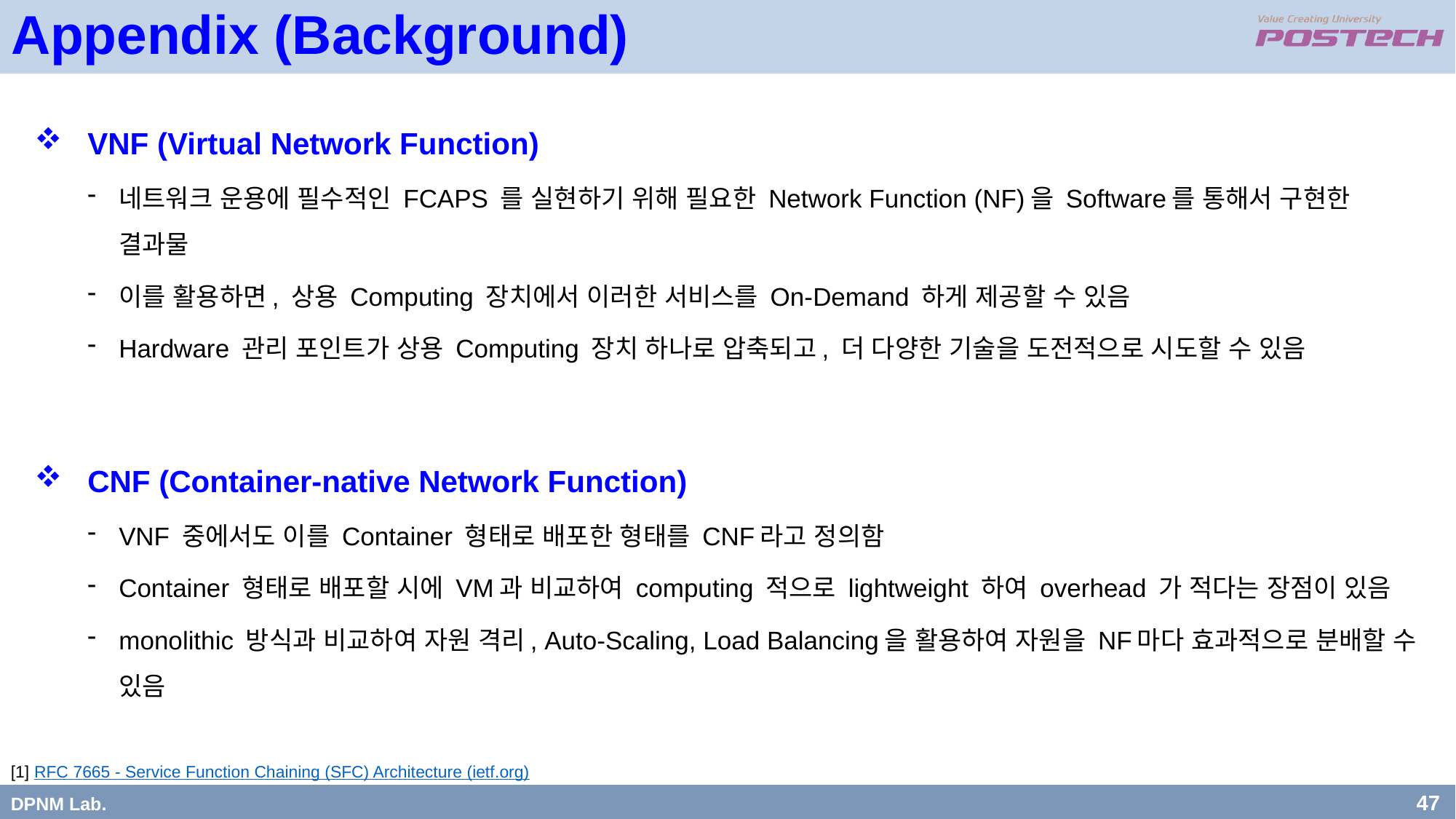

Appendix (Background)
VNF (Virtual Network Function)
네트워크 운용에 필수적인 FCAPS 를 실현하기 위해 필요한 Network Function (NF)을 Software를 통해서 구현한 결과물
이를 활용하면, 상용 Computing 장치에서 이러한 서비스를 On-Demand 하게 제공할 수 있음
Hardware 관리 포인트가 상용 Computing 장치 하나로 압축되고, 더 다양한 기술을 도전적으로 시도할 수 있음

CNF (Container-native Network Function)
VNF 중에서도 이를 Container 형태로 배포한 형태를 CNF라고 정의함
Container 형태로 배포할 시에 VM과 비교하여 computing 적으로 lightweight 하여 overhead 가 적다는 장점이 있음
monolithic 방식과 비교하여 자원 격리, Auto-Scaling, Load Balancing을 활용하여 자원을 NF마다 효과적으로 분배할 수 있음
[1] RFC 7665 - Service Function Chaining (SFC) Architecture (ietf.org)